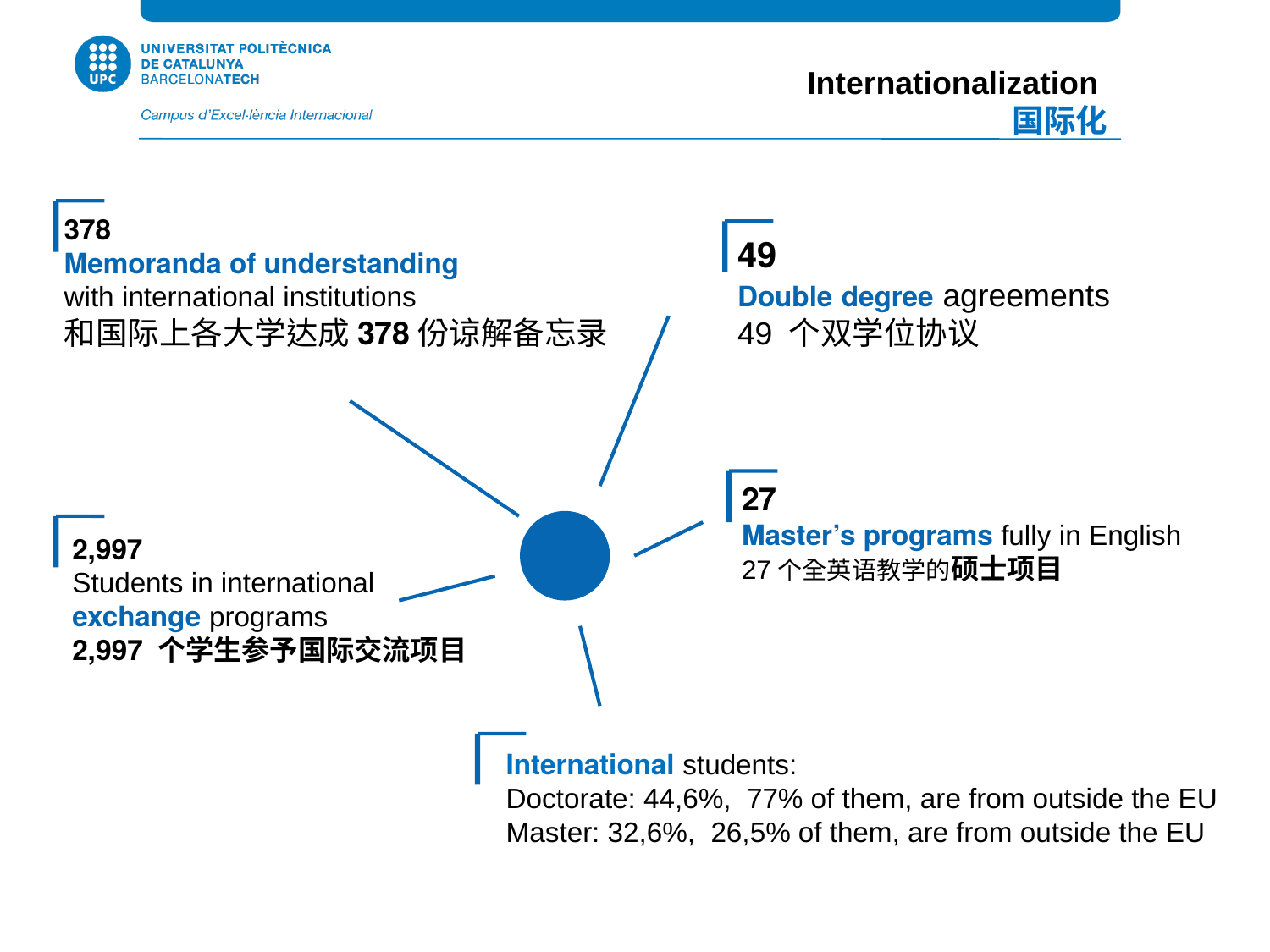

Internationalization
国际化

378
Memoranda of understanding
with international institutions
和国际上各大学达成378份谅解备忘录

49
Double degree agreements
49 个双学位协议

27
Master’s programs fully in English
27个全英语教学的硕士项目

2,997
Students in international exchange programs
2,997 个学生参予国际交流项目

International students:
Doctorate: 44,6%,  77% of them, are from outside the EU
Master: 32,6%,  26,5% of them, are from outside the EU